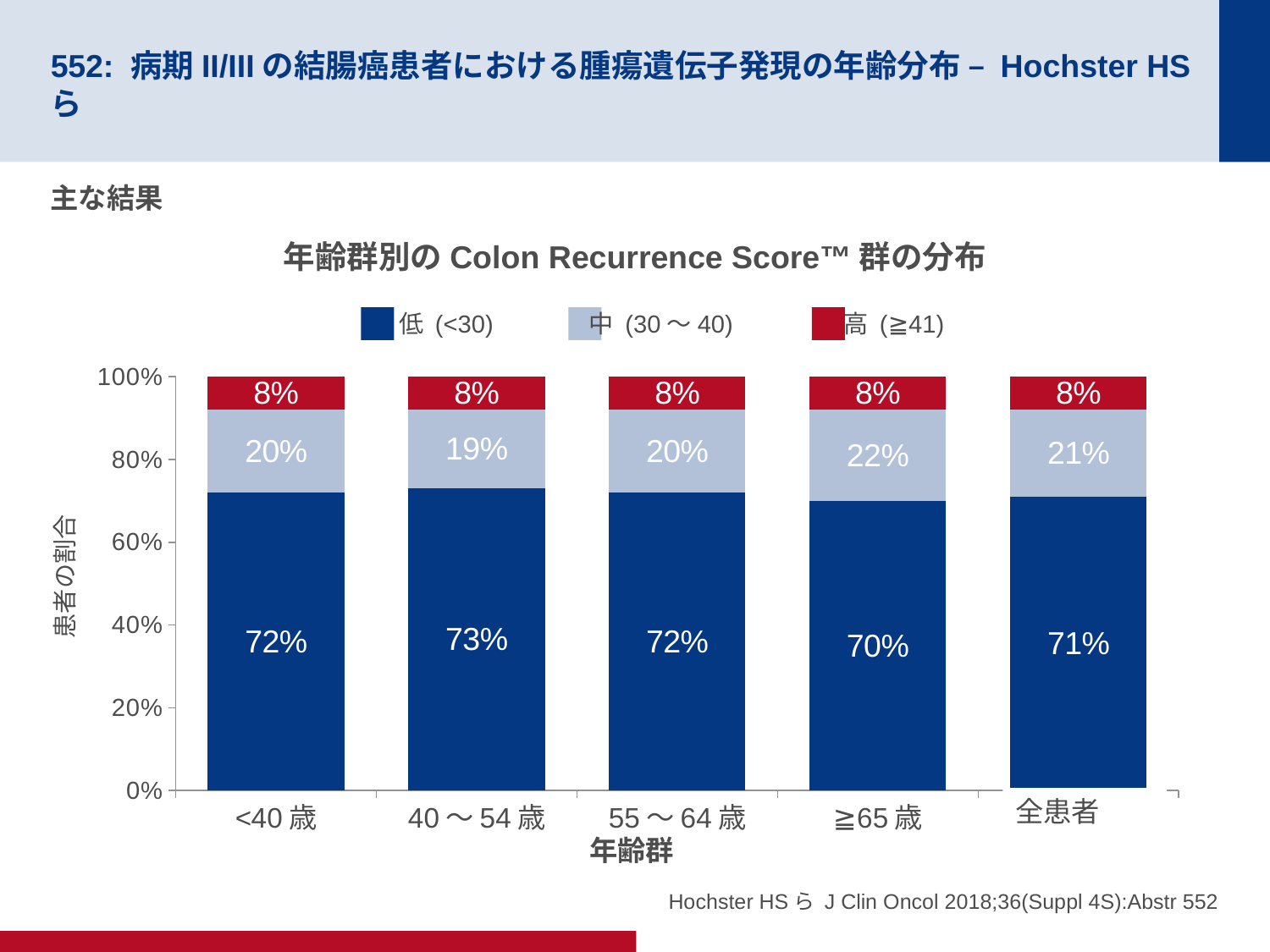

# 552: 病期II/IIIの結腸癌患者における腫瘍遺伝子発現の年齢分布 – Hochster HSら
主な結果
年齢群別のColon Recurrence Score™群の分布
低 (<30)
中 (30～40)
高 (≧41)

### Chart

| Category | 低 | 中 | 高 |
|---|---|---|---|
| <40歳 | 72.0 | 20.0 | 8.0 |
| 40～54歳 | 73.0 | 19.0 | 8.0 |
| 55～64歳 | 72.0 | 20.0 | 8.0 |
| ≧65歳 | 70.0 | 22.0 | 8.0 |
| All patients | 71.0 | 21.0 | 8.0 |
患者の割合
全患者
年齢群
Hochster HSら J Clin Oncol 2018;36(Suppl 4S):Abstr 552